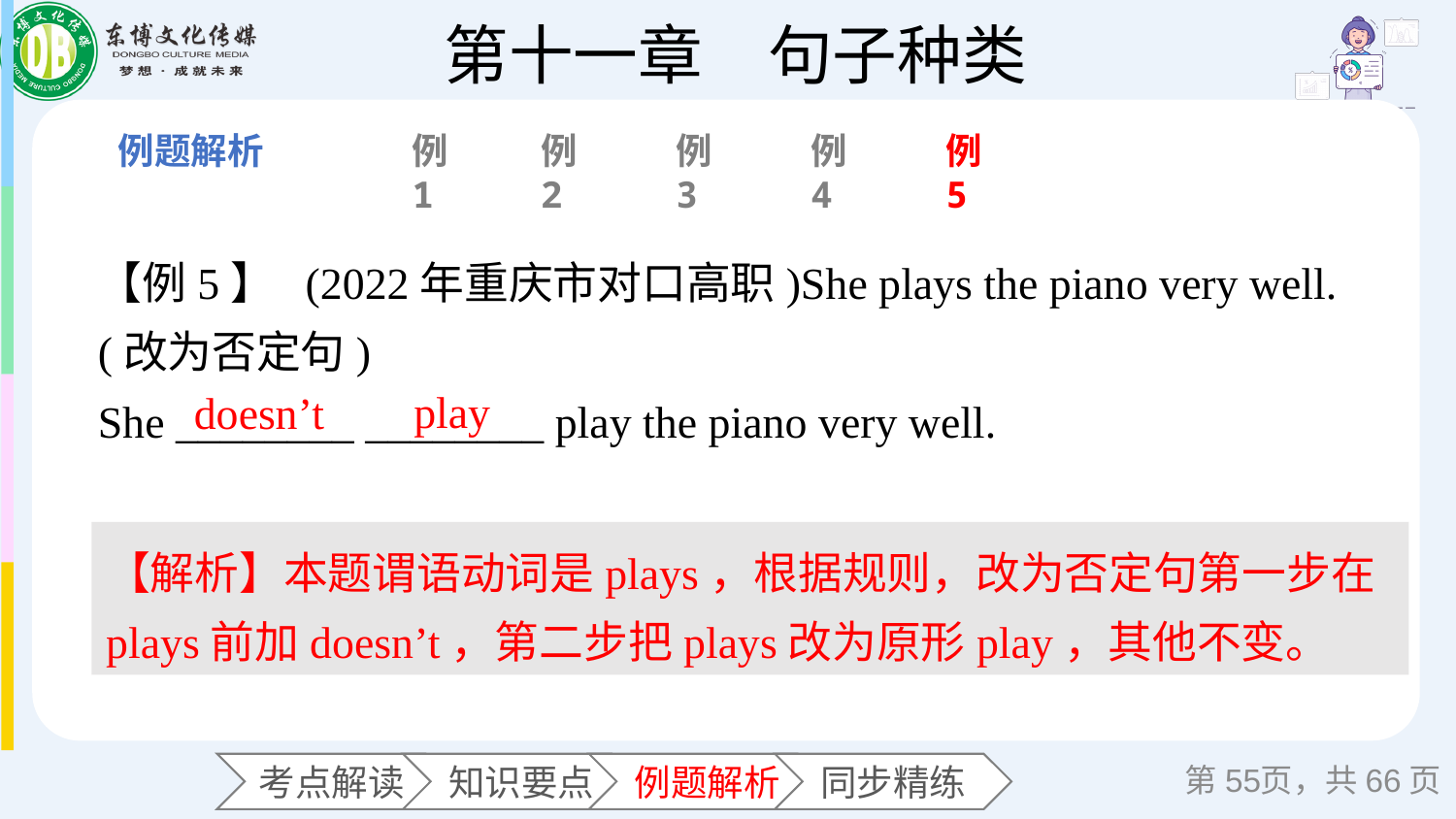

例1
例2
例3
例4
例5
【例5】  (2022年重庆市对口高职)She plays the piano very well. (改为否定句)
She ________ ________ play the piano very well.

 play
doesn’t
【解析】本题谓语动词是plays，根据规则，改为否定句第一步在plays前加doesn’t，第二步把plays改为原形play，其他不变。
第55页，共66页